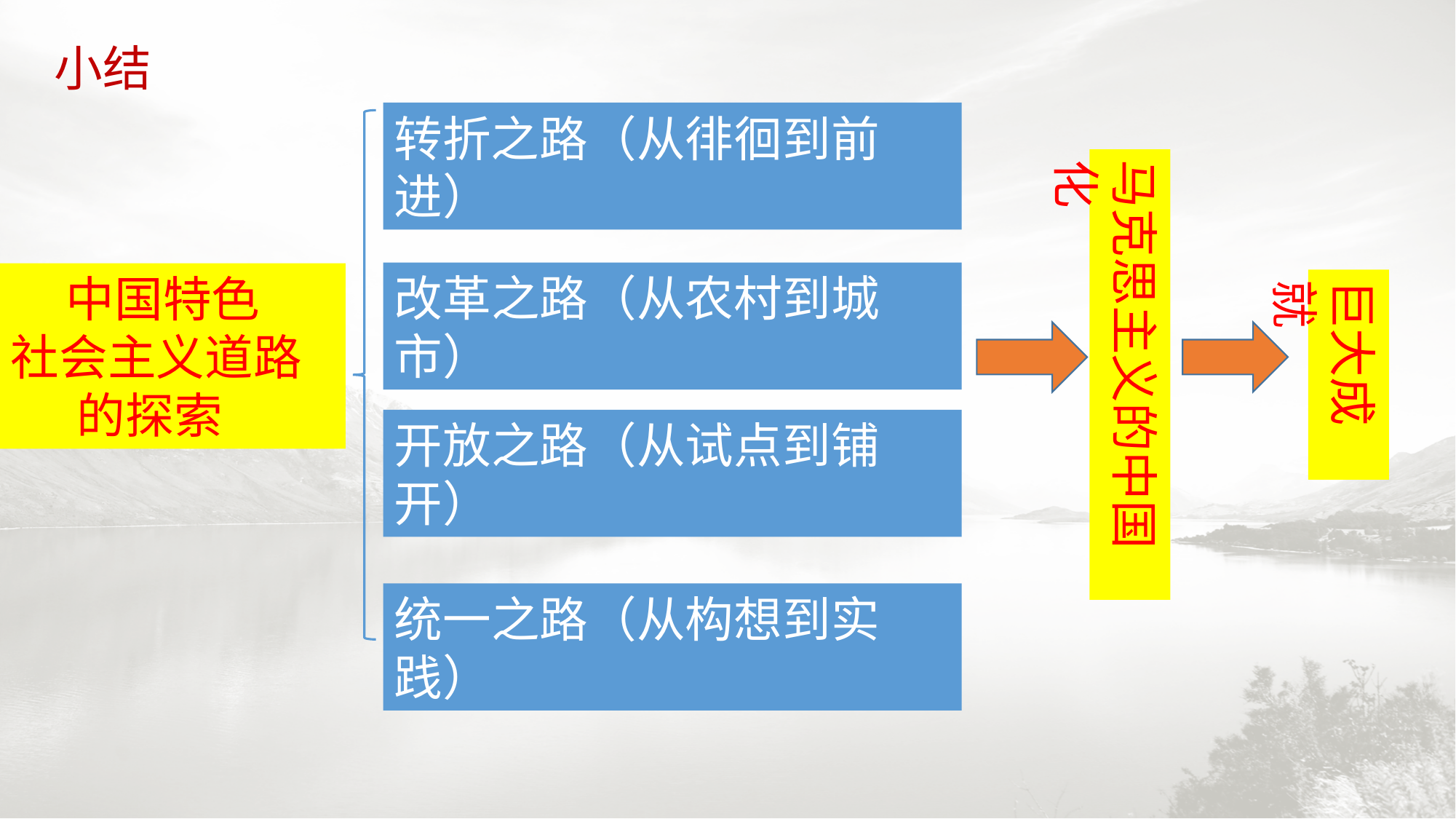

小结
转折之路（从徘徊到前进）

马克思主义的中国化
改革之路（从农村到城市）
    中国特色
社会主义道路
     的探索
巨大成就

开放之路（从试点到铺开）
统一之路（从构想到实践）